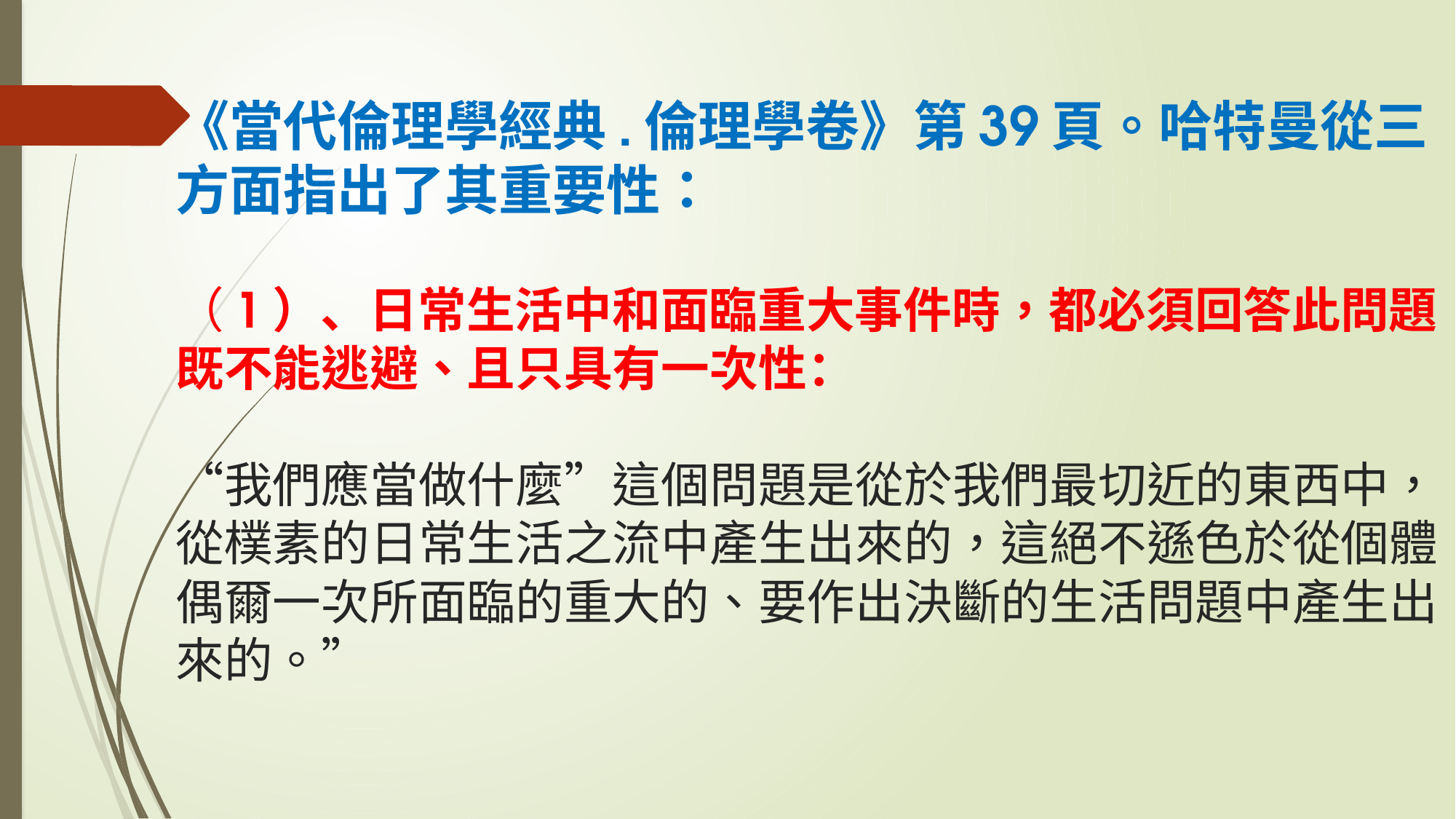

# 《當代倫理學經典.倫理學卷》第39頁。哈特曼從三方面指出了其重要性： （1）、日常生活中和面臨重大事件時，都必須回答此問題，既不能逃避、且只具有一次性： “我們應當做什麼”這個問題是從於我們最切近的東西中，從樸素的日常生活之流中產生出來的，這絕不遜色於從個體偶爾一次所面臨的重大的、要作出決斷的生活問題中產生出來的。”